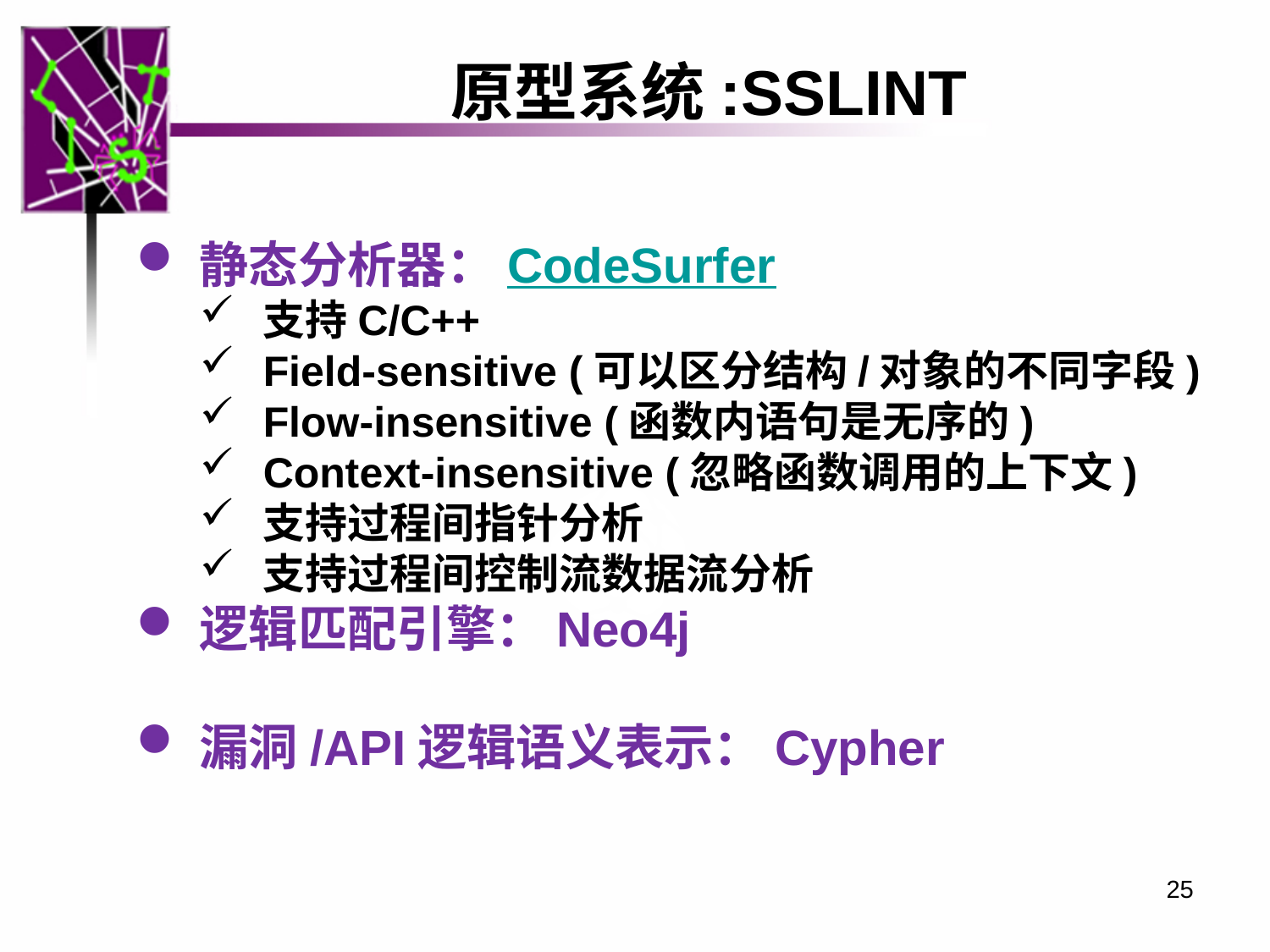

# 原型系统:SSLINT
静态分析器：CodeSurfer
支持C/C++
Field-sensitive (可以区分结构/对象的不同字段)
Flow-insensitive (函数内语句是无序的)
Context-insensitive (忽略函数调用的上下文)
支持过程间指针分析
支持过程间控制流数据流分析
逻辑匹配引擎：Neo4j
漏洞/API逻辑语义表示：Cypher

25